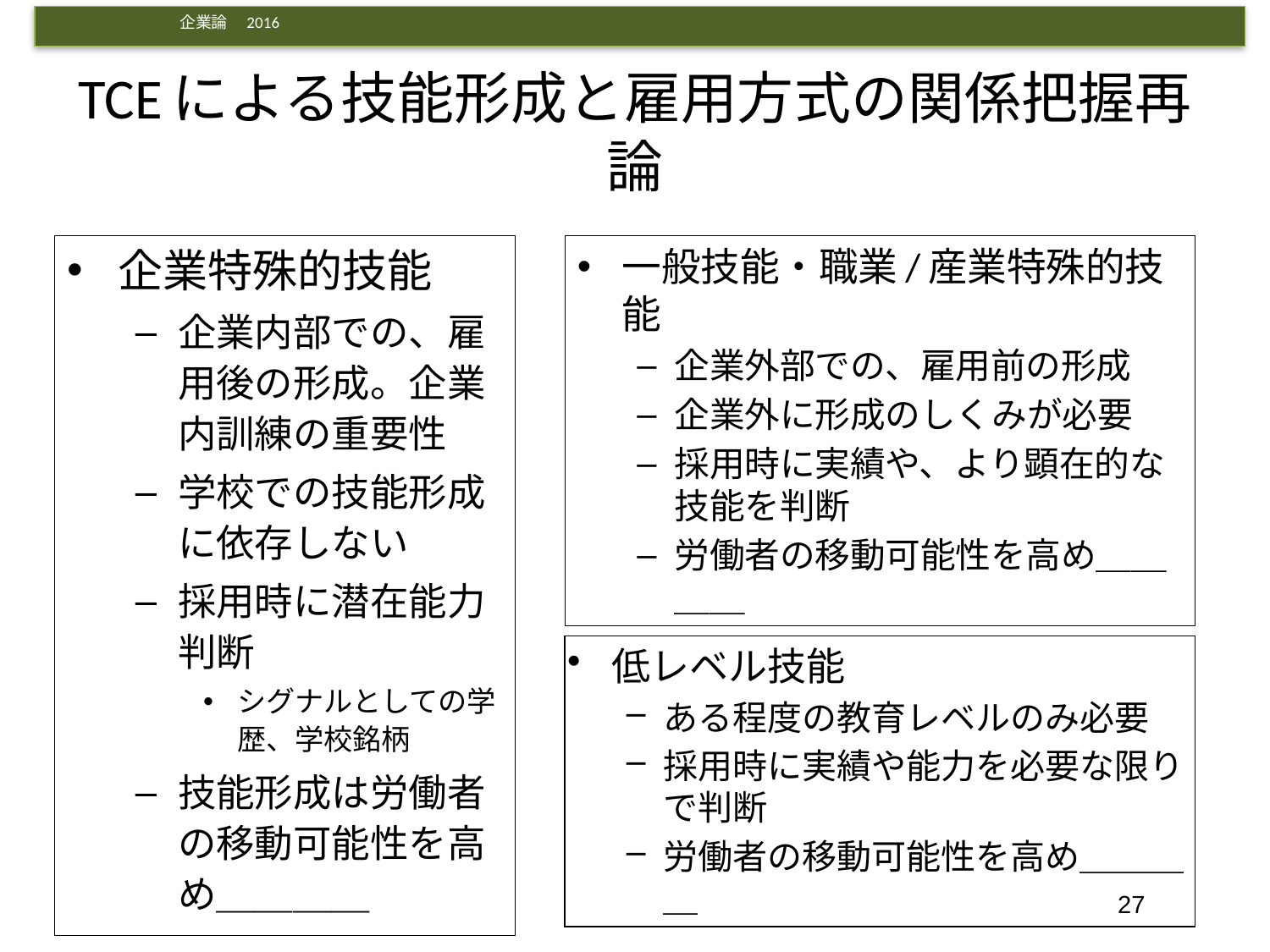

# TCEによる技能形成と雇用方式の関係把握再論
企業特殊的技能
企業内部での、雇用後の形成。企業内訓練の重要性
学校での技能形成に依存しない
採用時に潜在能力判断
シグナルとしての学歴、学校銘柄
技能形成は労働者の移動可能性を高め＿＿＿＿

一般技能・職業/産業特殊的技能
企業外部での、雇用前の形成
企業外に形成のしくみが必要
採用時に実績や、より顕在的な技能を判断
労働者の移動可能性を高め＿＿＿＿

低レベル技能
ある程度の教育レベルのみ必要
採用時に実績や能力を必要な限りで判断
労働者の移動可能性を高め＿＿＿＿

27